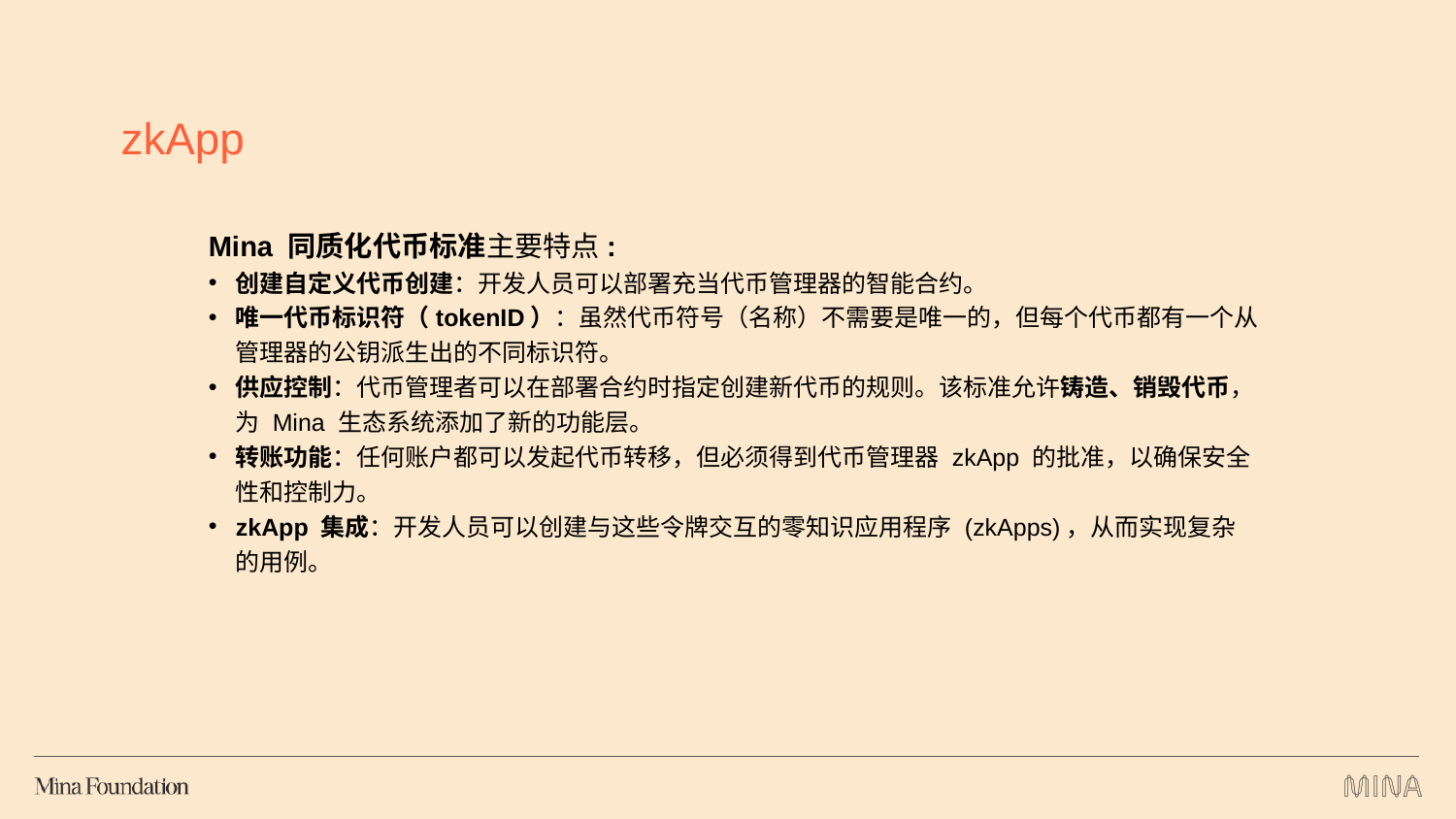

zkApp
Mina 同质化代币标准主要特点:
创建自定义代币创建：开发人员可以部署充当代币管理器的智能合约。
唯一代币标识符（tokenID）：虽然代币符号（名称）不需要是唯一的，但每个代币都有一个从管理器的公钥派生出的不同标识符。
供应控制：代币管理者可以在部署合约时指定创建新代币的规则。该标准允许铸造、销毁代币，为 Mina 生态系统添加了新的功能层。
转账功能：任何账户都可以发起代币转移，但必须得到代币管理器 zkApp 的批准，以确保安全性和控制力。
zkApp 集成：开发人员可以创建与这些令牌交互的零知识应用程序 (zkApps)，从而实现复杂的用例。